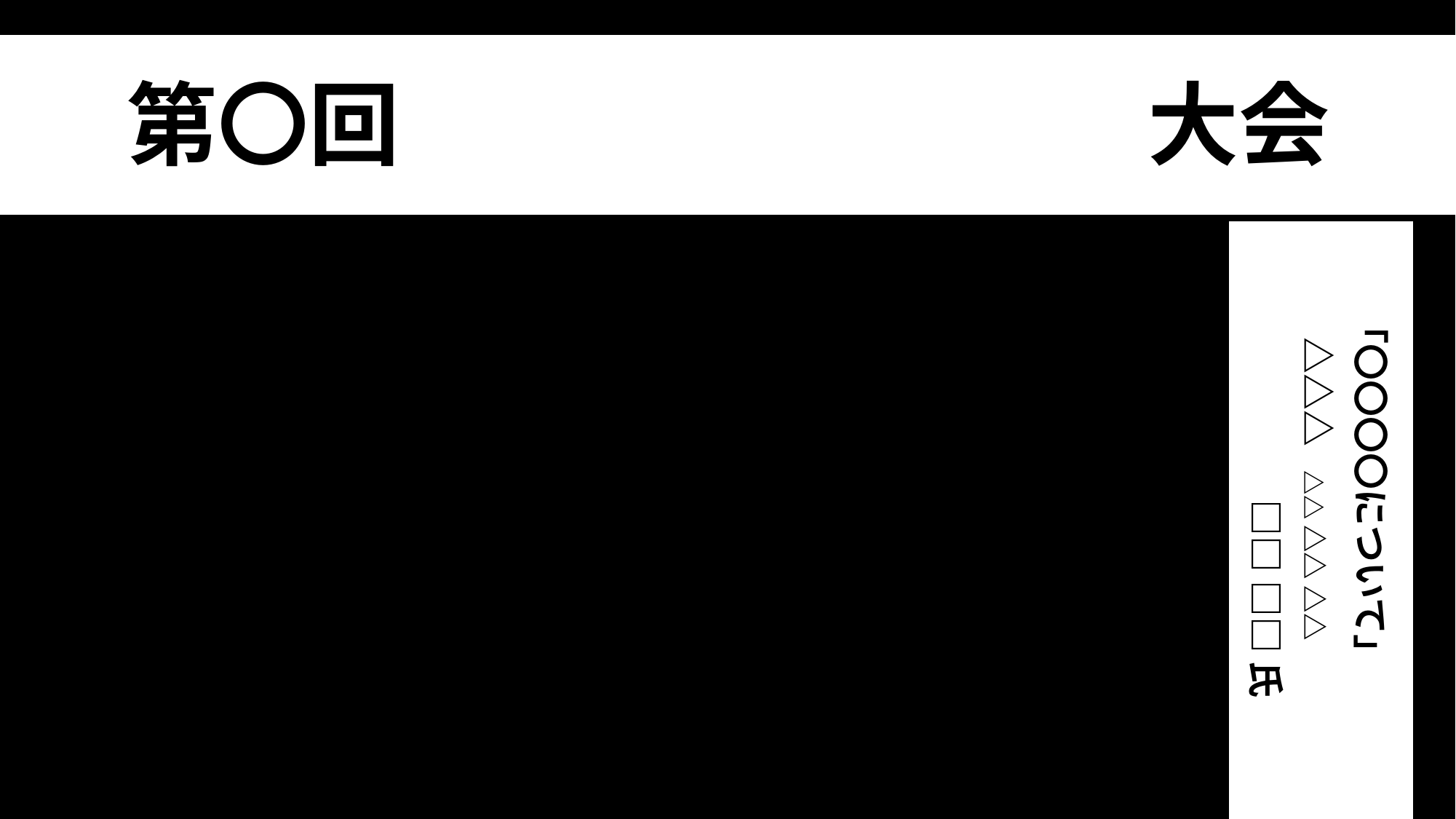

# 第〇回 　　　　　　　　大会

「〇〇〇〇について」
　
△△△　△△ △△ △△
　　　　　　　　　　　　　　　　□□ □□ 氏